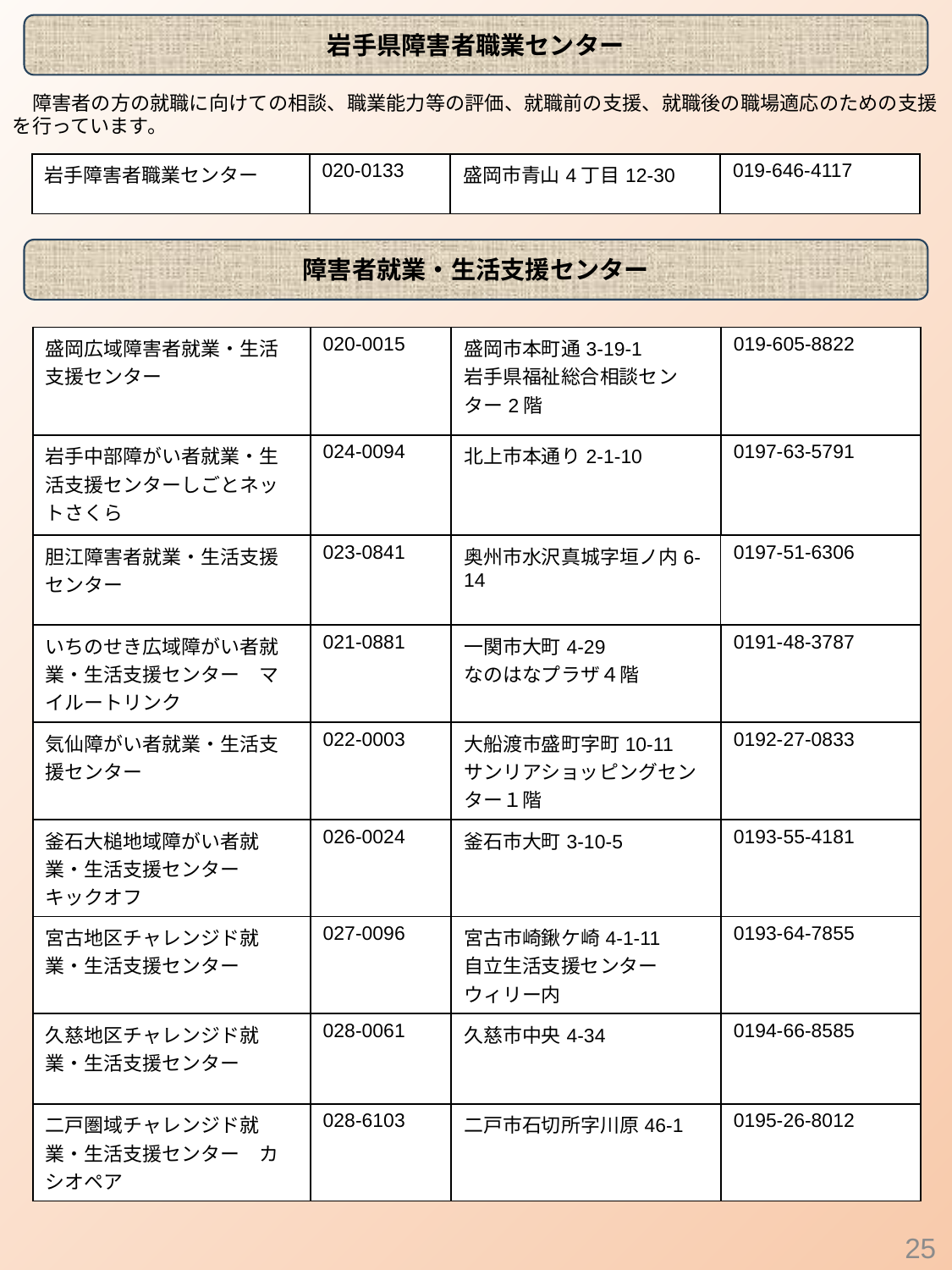

岩手県障害者職業センター
　障害者の方の就職に向けての相談、職業能力等の評価、就職前の支援、就職後の職場適応のための支援を行っています。

| 岩手障害者職業センター | 020-0133 | 盛岡市青山4丁目12-30 | 019-646-4117 |
| --- | --- | --- | --- |
障害者就業・生活支援センター
| 盛岡広域障害者就業・生活支援センター | 020-0015 | 盛岡市本町通3-19-1 岩手県福祉総合相談センター2階 | 019-605-8822 |
| --- | --- | --- | --- |
| 岩手中部障がい者就業・生活支援センターしごとネットさくら | 024-0094 | 北上市本通り2-1-10 | 0197-63-5791 |
| 胆江障害者就業・生活支援センター | 023-0841 | 奥州市水沢真城字垣ノ内6-14 | 0197-51-6306 |
| いちのせき広域障がい者就業・生活支援センター　マイルートリンク | 021-0881 | 一関市大町4-29 なのはなプラザ４階 | 0191-48-3787 |
| 気仙障がい者就業・生活支援センター | 022-0003 | 大船渡市盛町字町10-11 サンリアショッピングセンター１階 | 0192-27-0833 |
| 釜石大槌地域障がい者就業・生活支援センター　キックオフ | 026-0024 | 釜石市大町3-10-5 | 0193-55-4181 |
| 宮古地区チャレンジド就業・生活支援センター | 027-0096 | 宮古市崎鍬ケ崎4-1-11 自立生活支援センター　ウィリー内 | 0193-64-7855 |
| 久慈地区チャレンジド就業・生活支援センター | 028-0061 | 久慈市中央4-34 | 0194-66-8585 |
| 二戸圏域チャレンジド就業・生活支援センター　カシオペア | 028-6103 | 二戸市石切所字川原46-1 | 0195-26-8012 |

25